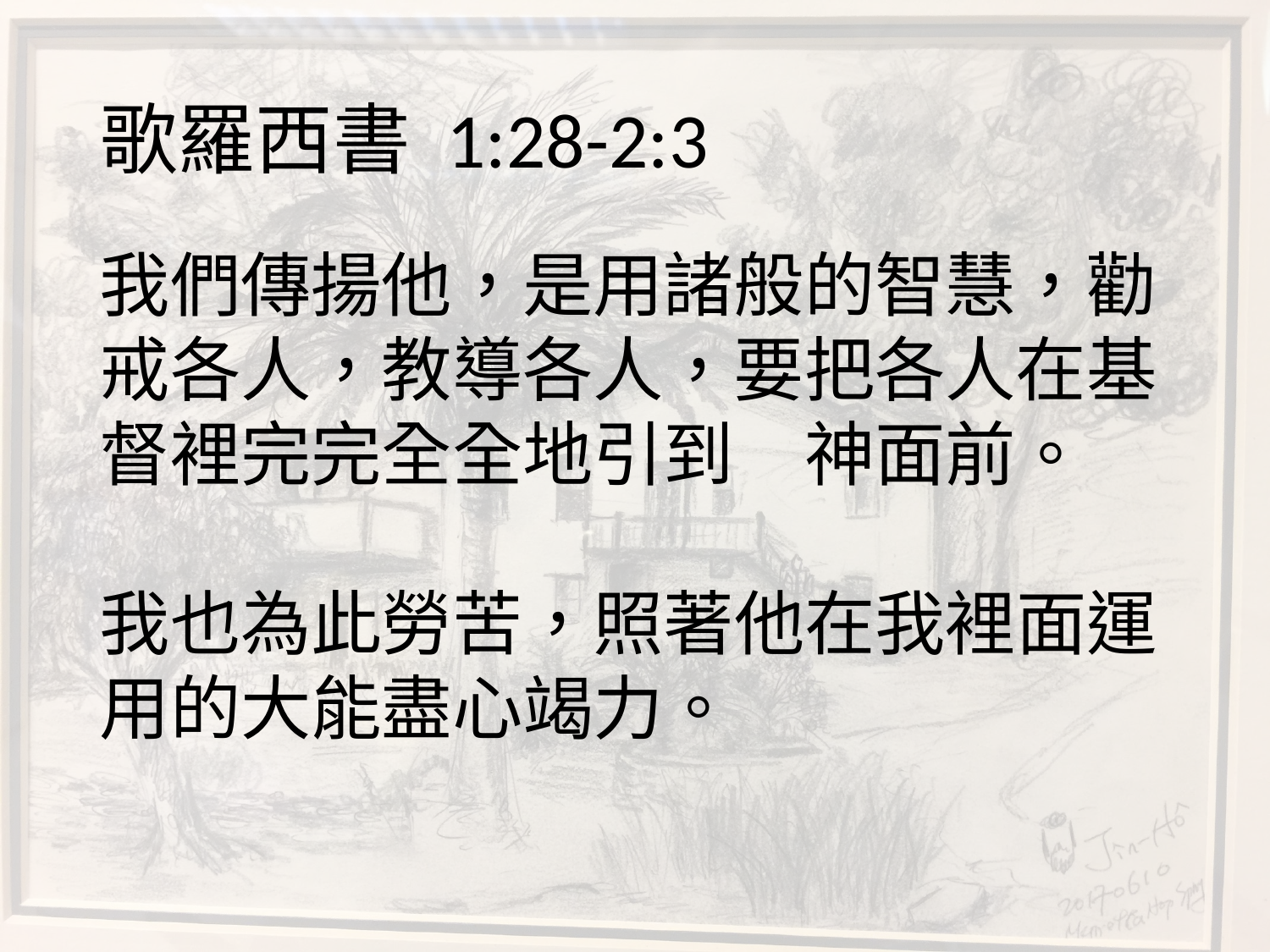

# 歌羅西書 1:28-2:3
我們傳揚他，是用諸般的智慧，勸戒各人，教導各人，要把各人在基督裡完完全全地引到　神面前。

我也為此勞苦，照著他在我裡面運用的大能盡心竭力。